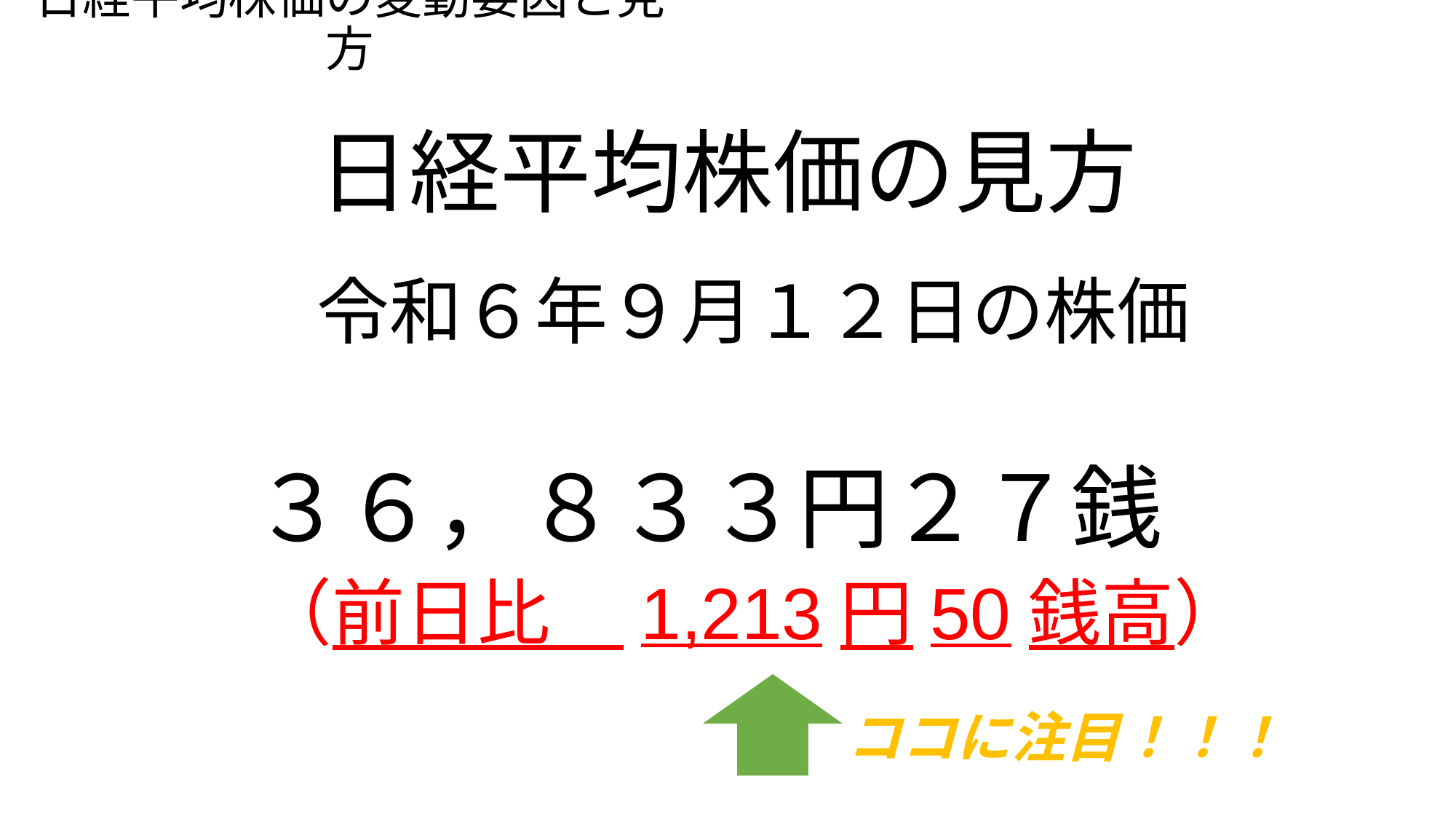

日経平均株価の変動要因と見方
# 日経平均株価の見方
令和６年９月１２日の株価

３６，８３３円２７銭
（前日比　1,213円50銭高）

ココに注目！！！